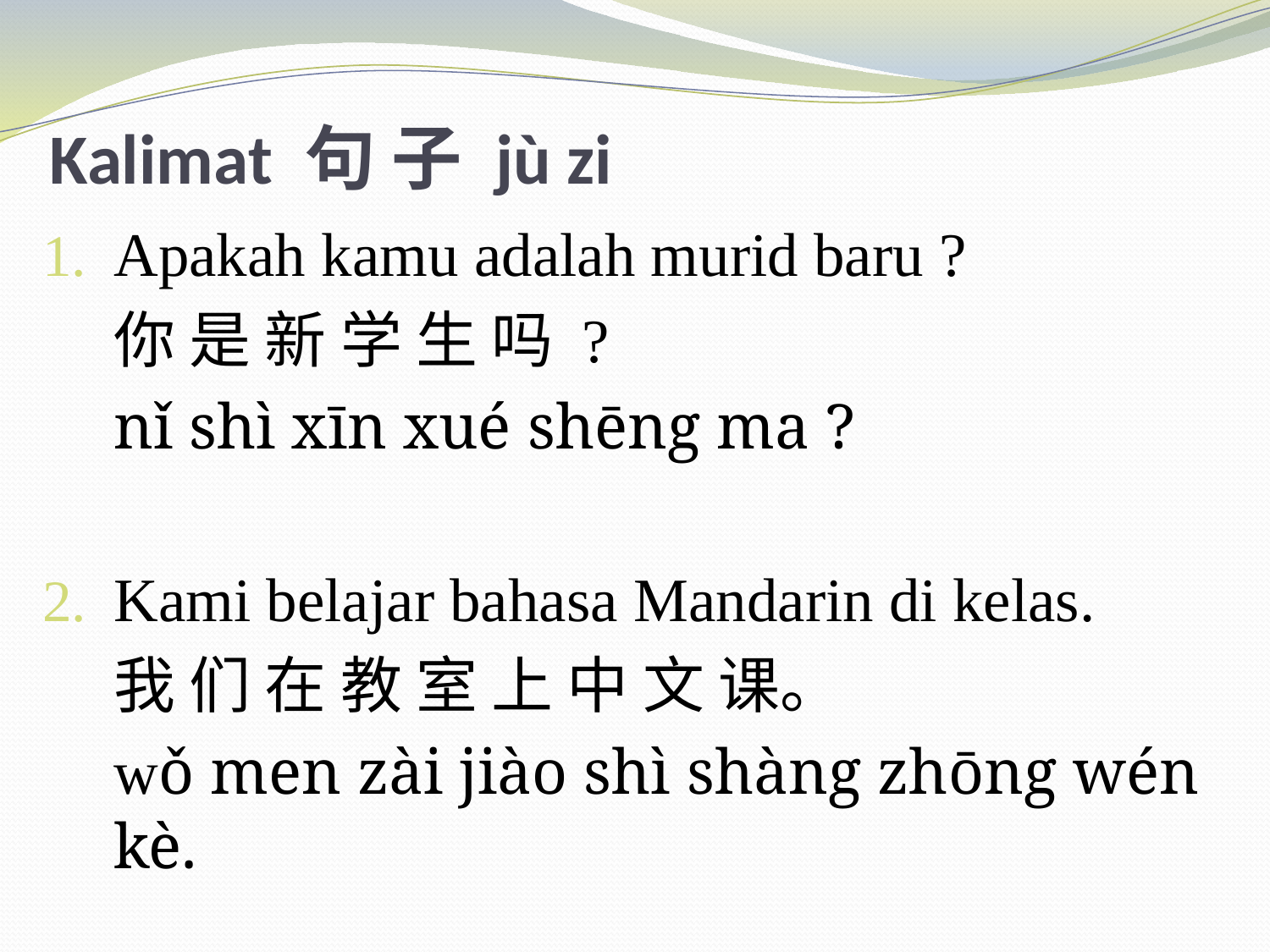

# Kalimat 句 子 jù zi
Apakah kamu adalah murid baru ?
	你 是 新 学 生 吗 ?
	nǐ shì xīn xué shēng ma ?

Kami belajar bahasa Mandarin di kelas.
	我 们 在 教 室 上 中 文 课。
	wǒ men zài jiào shì shàng zhōng wén kè.